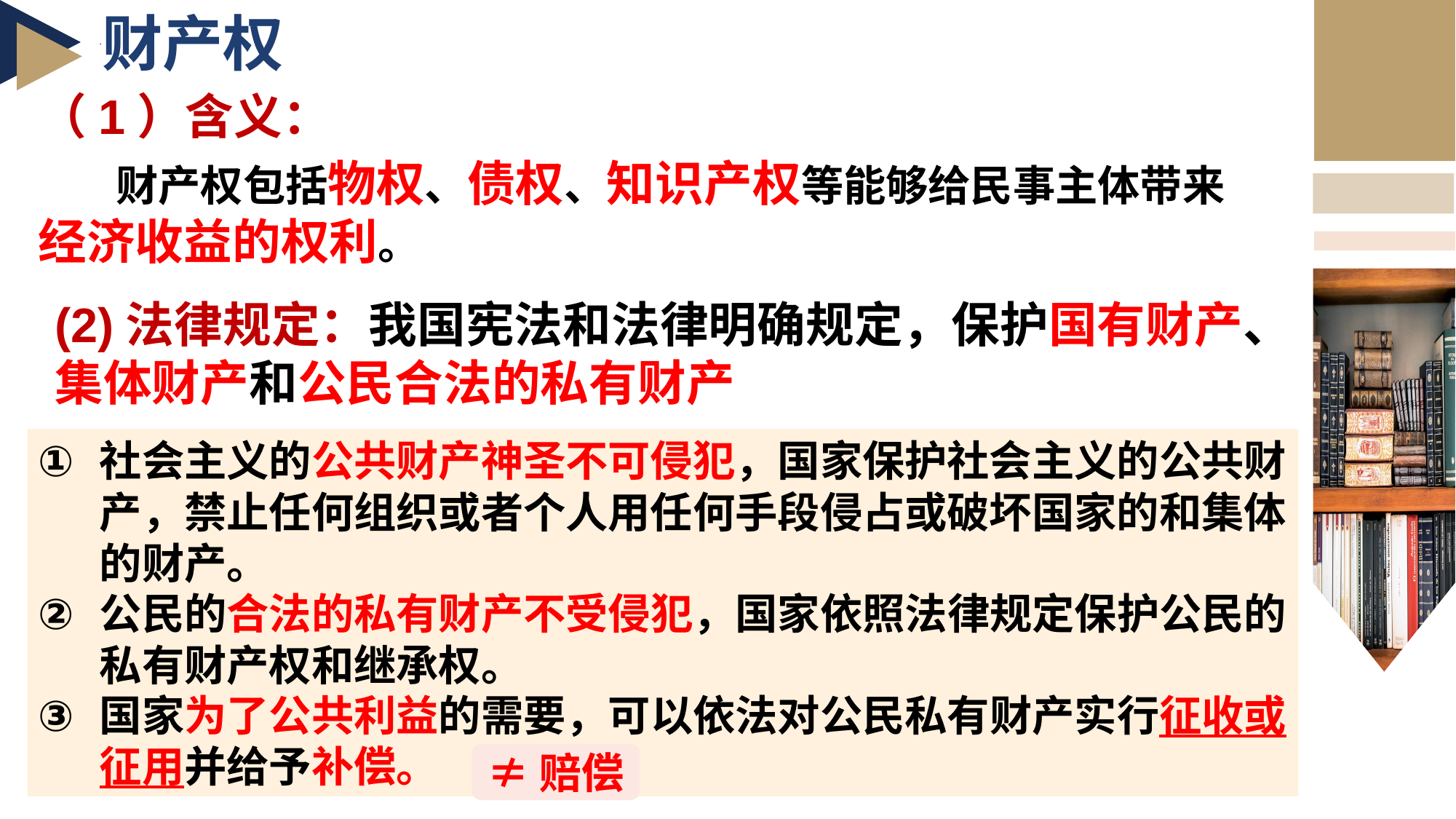

财产权
（1）含义：
       财产权包括物权、债权、知识产权等能够给民事主体带来经济收益的权利。
(2)法律规定：我国宪法和法律明确规定，保护国有财产、集体财产和公民合法的私有财产
社会主义的公共财产神圣不可侵犯，国家保护社会主义的公共财产，禁止任何组织或者个人用任何手段侵占或破坏国家的和集体的财产。
公民的合法的私有财产不受侵犯，国家依照法律规定保护公民的私有财产权和继承权。
国家为了公共利益的需要，可以依法对公民私有财产实行征收或征用并给予补偿。
≠赔偿